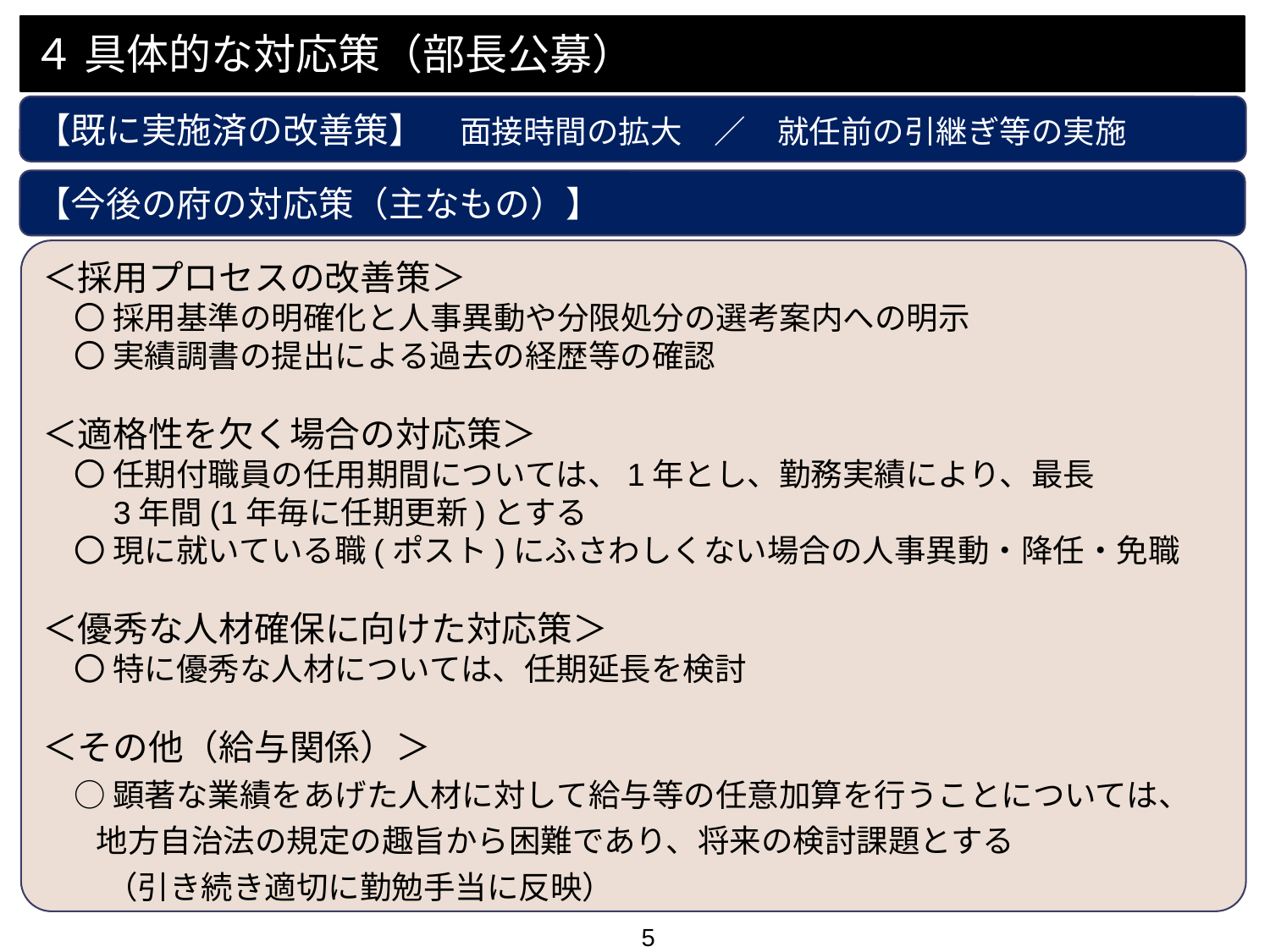

４ 具体的な対応策（部長公募）
【既に実施済の改善策】　面接時間の拡大　／　就任前の引継ぎ等の実施
【今後の府の対応策（主なもの）】
＜採用プロセスの改善策＞
　〇 採用基準の明確化と人事異動や分限処分の選考案内への明示
　〇 実績調書の提出による過去の経歴等の確認

＜適格性を欠く場合の対応策＞
　〇 任期付職員の任用期間については、1年とし、勤務実績により、最長
　　3年間(1年毎に任期更新)とする
　〇 現に就いている職(ポスト)にふさわしくない場合の人事異動・降任・免職

＜優秀な人材確保に向けた対応策＞
　〇 特に優秀な人材については、任期延長を検討

＜その他（給与関係）＞
　○ 顕著な業績をあげた人材に対して給与等の任意加算を行うことについては、
  　地方自治法の規定の趣旨から困難であり、将来の検討課題とする
　　（引き続き適切に勤勉手当に反映）
5